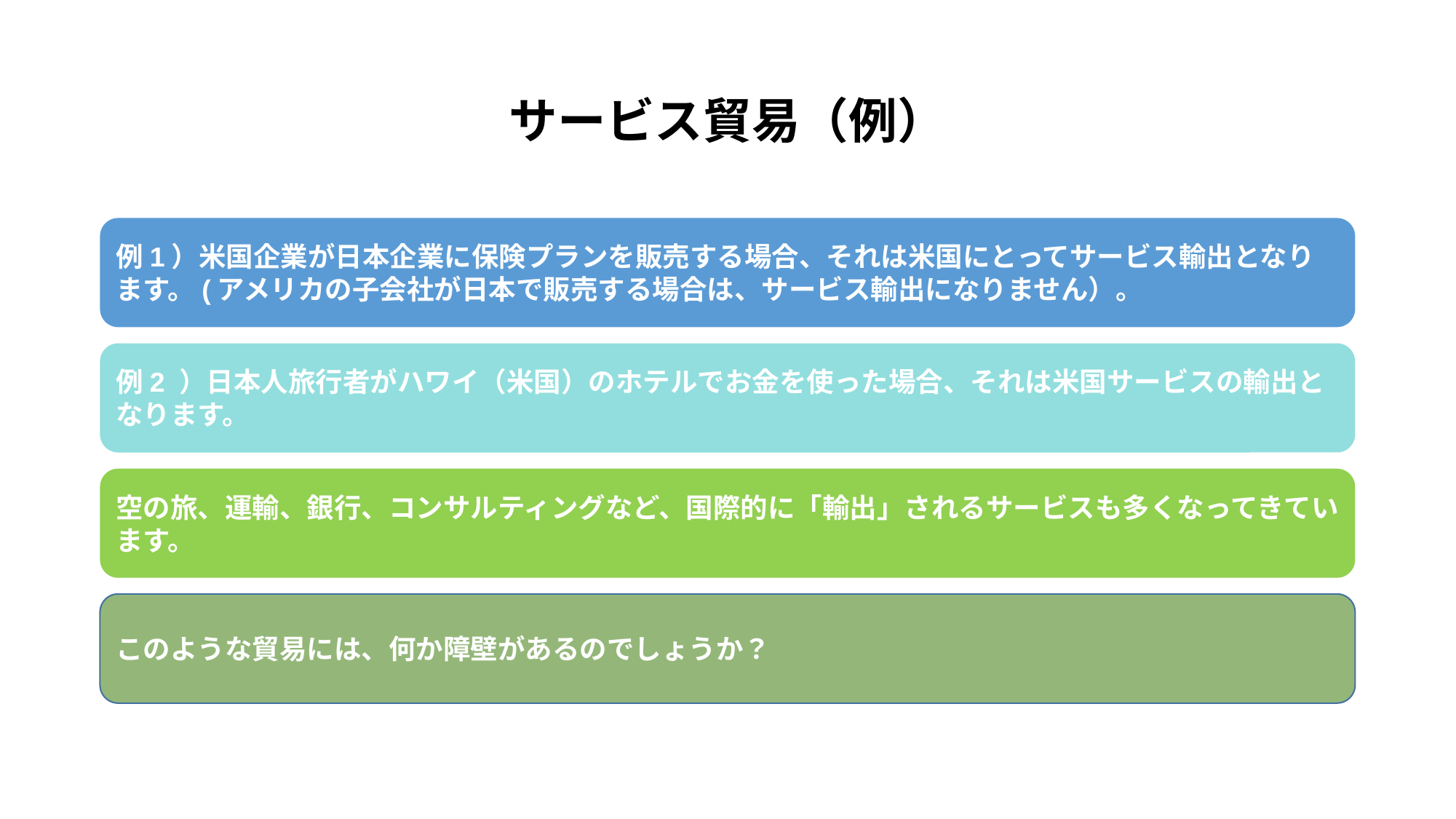

# サービス貿易（例）

例1）米国企業が日本企業に保険プランを販売する場合、それは米国にとってサービス輸出となります。(アメリカの子会社が日本で販売する場合は、サービス輸出になりません）。
例2 ）日本人旅行者がハワイ（米国）のホテルでお金を使った場合、それは米国サービスの輸出となります。
空の旅、運輸、銀行、コンサルティングなど、国際的に「輸出」されるサービスも多くなってきています。
このような貿易には、何か障壁があるのでしょうか？